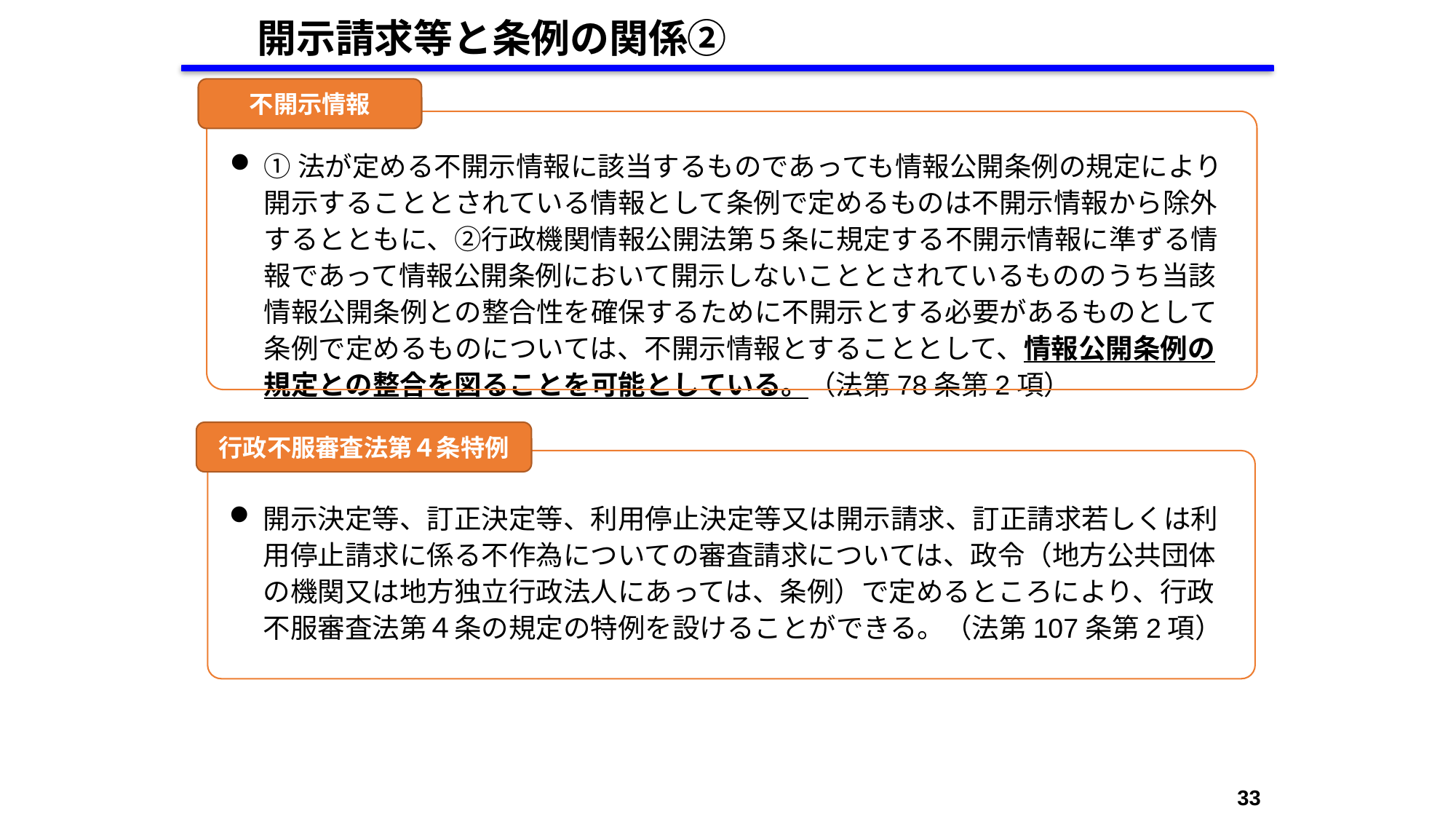

開示請求等と条例の関係②

不開示情報

①法が定める不開示情報に該当するものであっても情報公開条例の規定により開示することとされている情報として条例で定めるものは不開示情報から除外するとともに、②行政機関情報公開法第５条に規定する不開示情報に準ずる情報であって情報公開条例において開示しないこととされているもののうち当該情報公開条例との整合性を確保するために不開示とする必要があるものとして条例で定めるものについては、不開示情報とすることとして、情報公開条例の規定との整合を図ることを可能としている。（法第78条第2項）
行政不服審査法第４条特例

開示決定等、訂正決定等、利用停止決定等又は開示請求、訂正請求若しくは利用停止請求に係る不作為についての審査請求については、政令（地方公共団体の機関又は地方独立行政法人にあっては、条例）で定めるところにより、行政不服審査法第４条の規定の特例を設けることができる。（法第107条第2項）
33